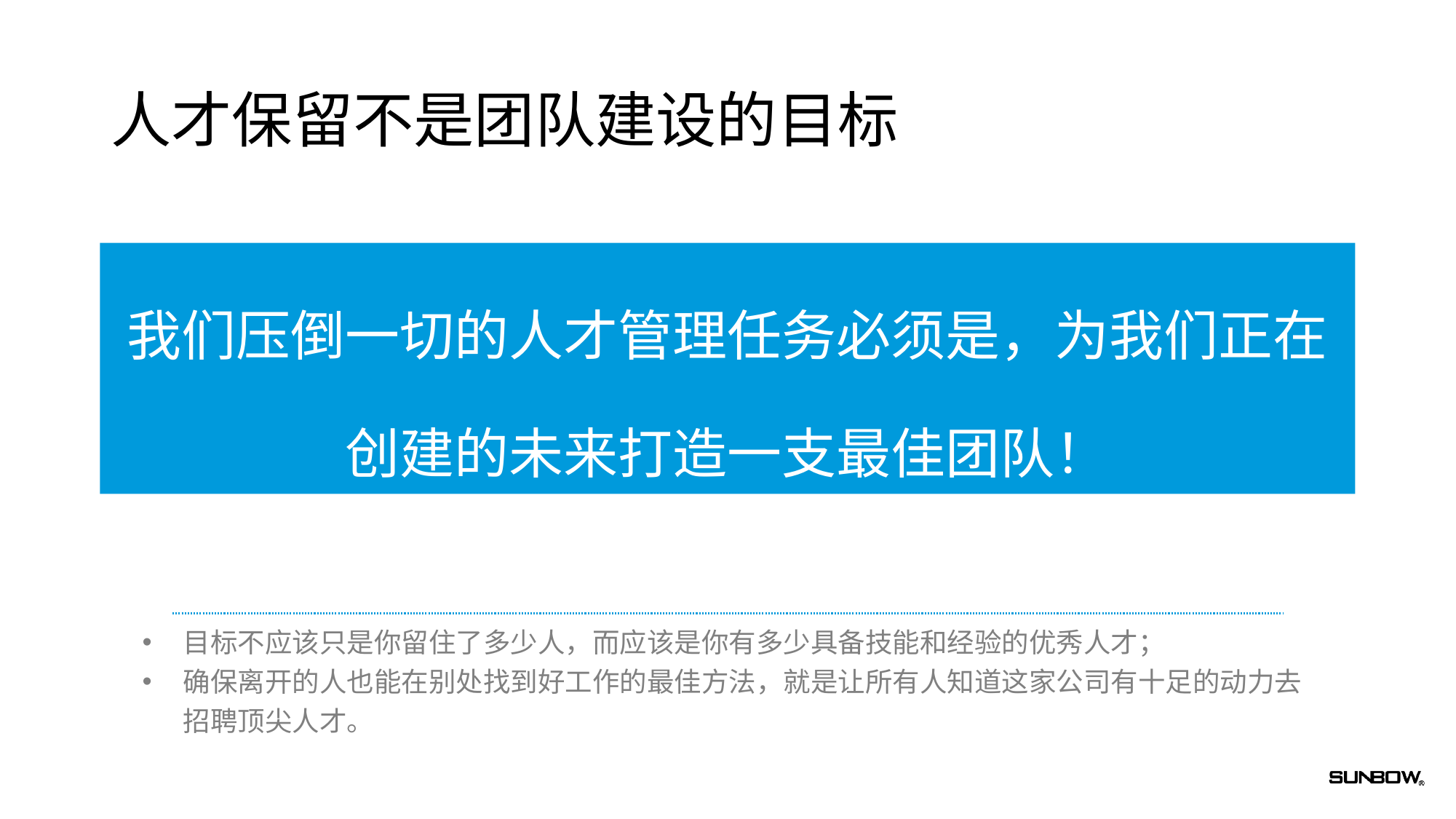

# 人才保留不是团队建设的目标
我们压倒一切的人才管理任务必须是，为我们正在创建的未来打造一支最佳团队！
目标不应该只是你留住了多少人，而应该是你有多少具备技能和经验的优秀人才；
确保离开的人也能在别处找到好工作的最佳方法，就是让所有人知道这家公司有十足的动力去招聘顶尖人才。
42